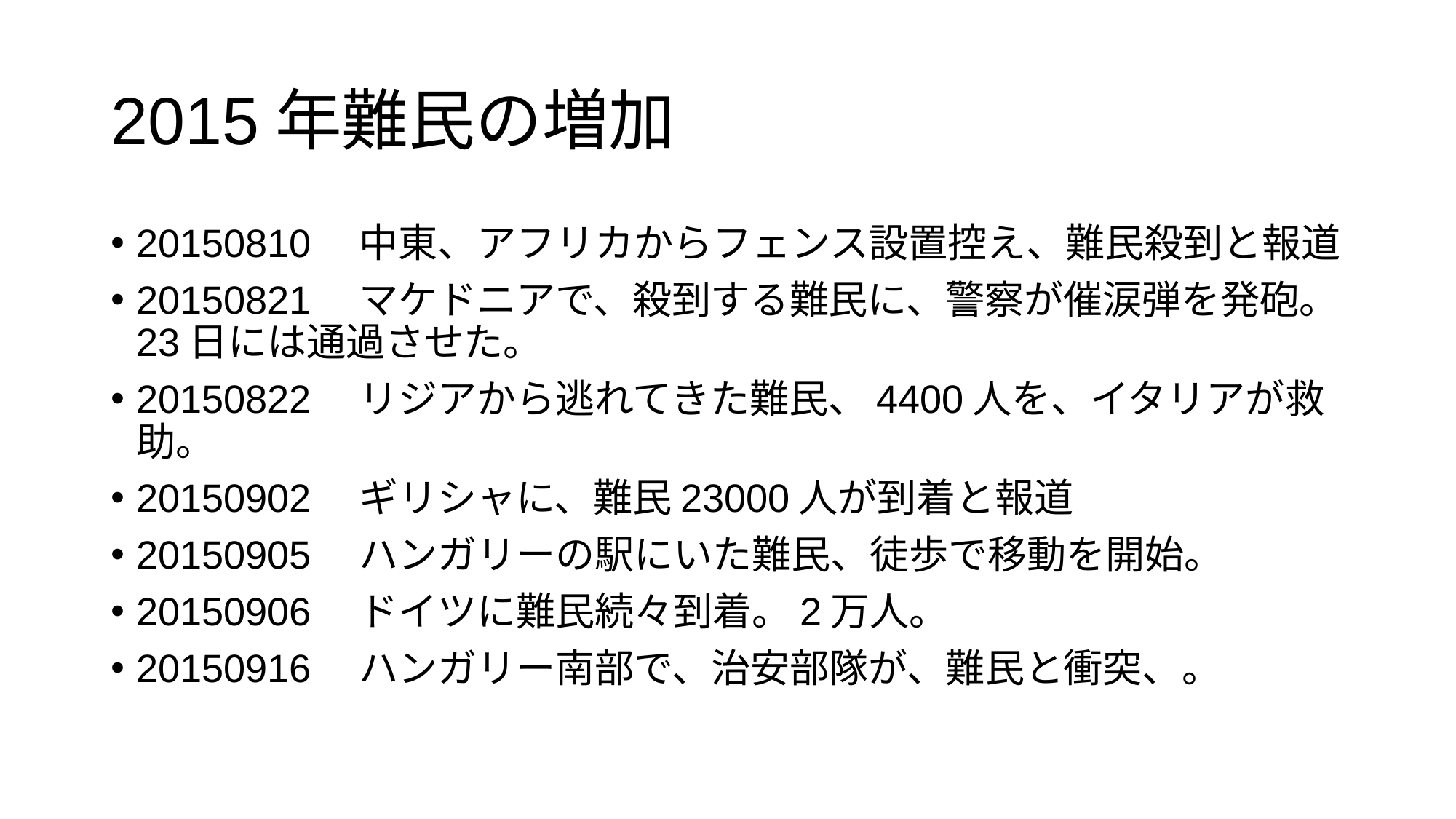

# 2015年難民の増加
20150810　中東、アフリカからフェンス設置控え、難民殺到と報道
20150821　マケドニアで、殺到する難民に、警察が催涙弾を発砲。23日には通過させた。
20150822　リジアから逃れてきた難民、4400人を、イタリアが救助。
20150902　ギリシャに、難民23000人が到着と報道
20150905　ハンガリーの駅にいた難民、徒歩で移動を開始。
20150906　ドイツに難民続々到着。2万人。
20150916　ハンガリー南部で、治安部隊が、難民と衝突、。